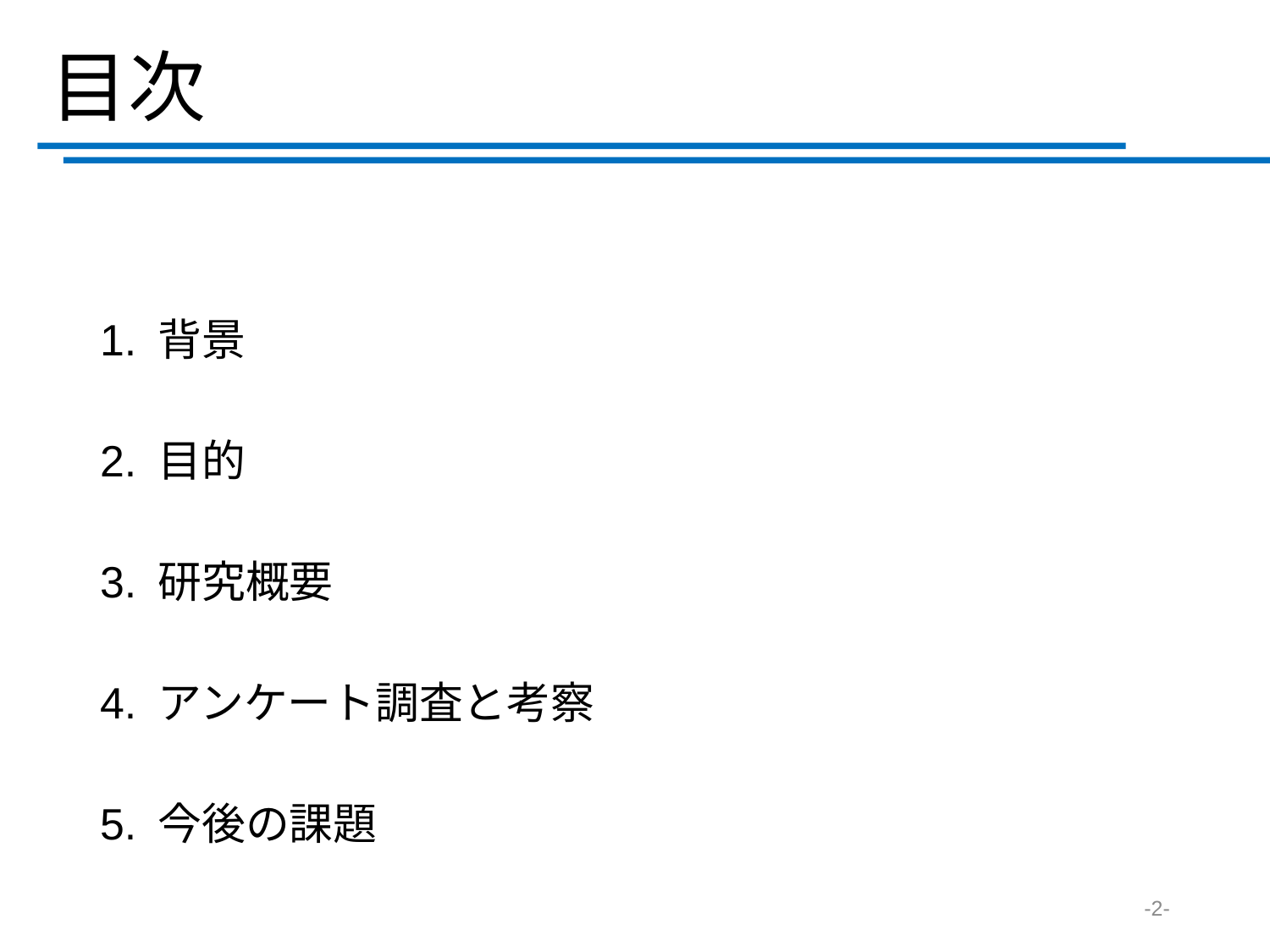

# 目次
1. 背景
2. 目的
3. 研究概要
4. アンケート調査と考察
5. 今後の課題
-2-